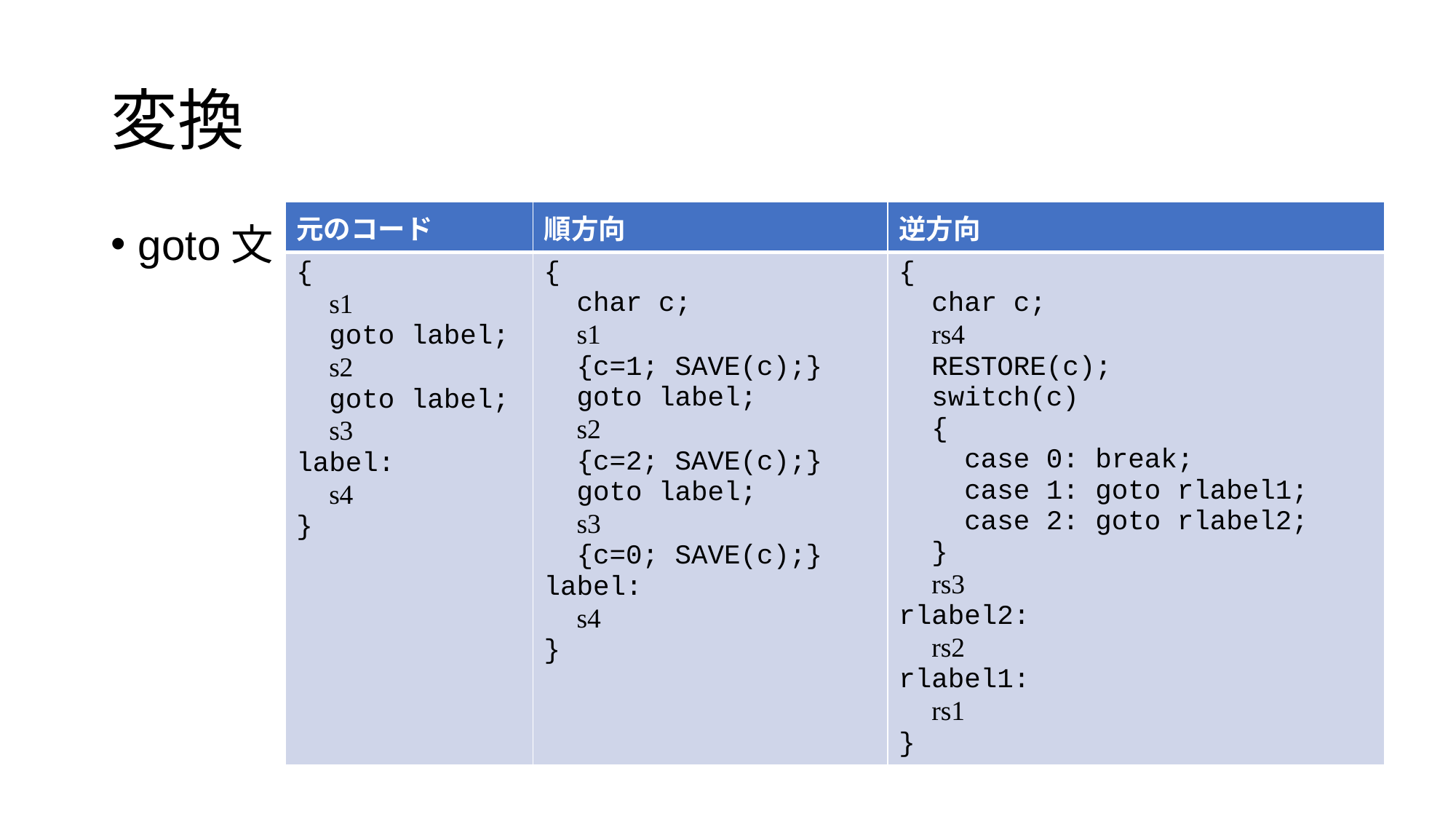

# 変換
| 元のコード | 順方向 | 逆方向 |
| --- | --- | --- |
| { s1 goto label; s2 goto label; s3 label: s4 } | { char c; s1 {c=1; SAVE(c);} goto label; s2 {c=2; SAVE(c);} goto label; s3 {c=0; SAVE(c);} label: s4 } | { char c; rs4 RESTORE(c); switch(c) { case 0: break; case 1: goto rlabel1; case 2: goto rlabel2; } rs3 rlabel2: rs2 rlabel1: rs1 } |
goto文